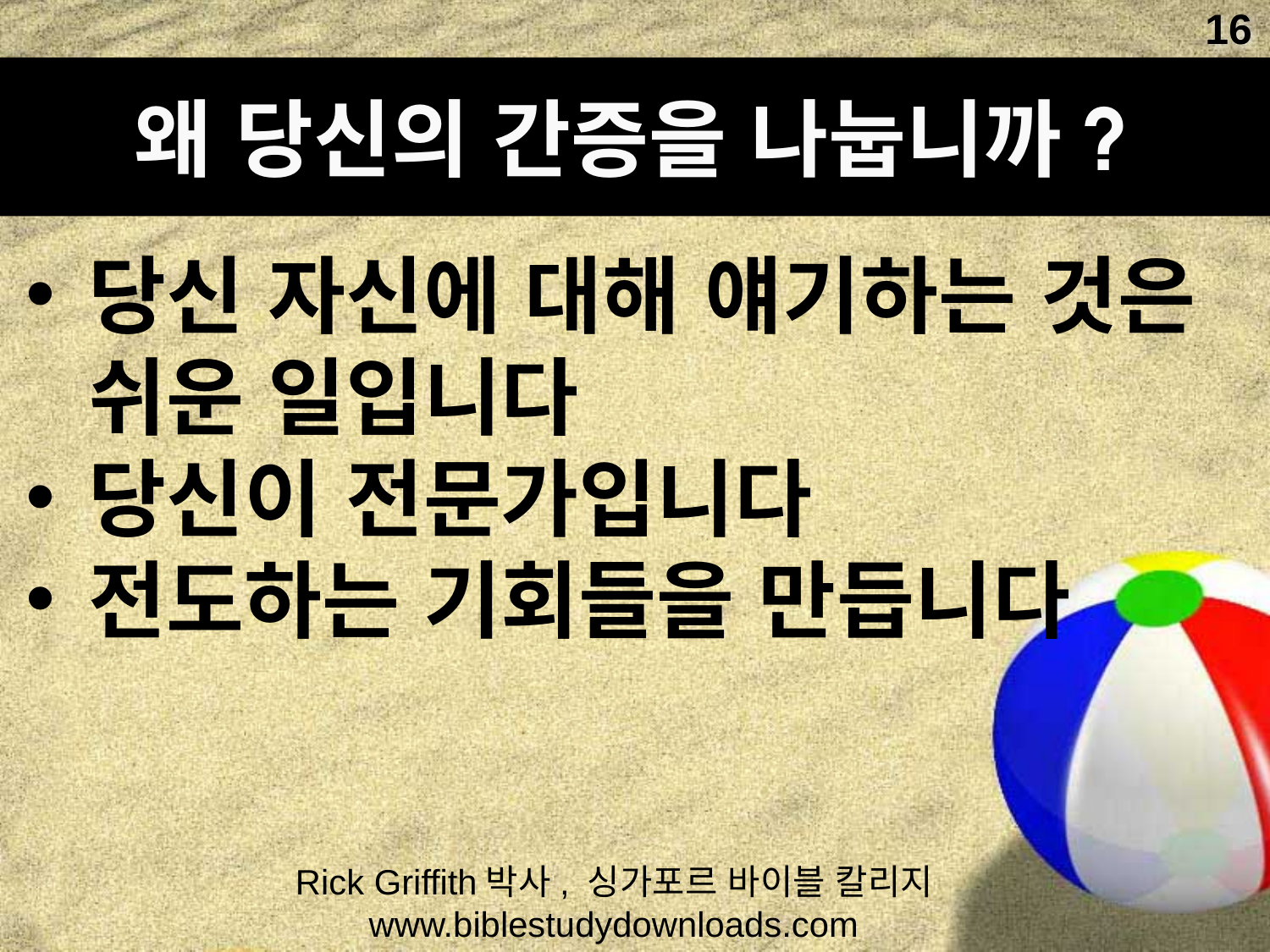

16
왜 당신의 간증을 나눕니까?
당신 자신에 대해 얘기하는 것은 쉬운 일입니다
당신이 전문가입니다
전도하는 기회들을 만듭니다
 Rick Griffith박사, 싱가포르 바이블 칼리지www.biblestudydownloads.com